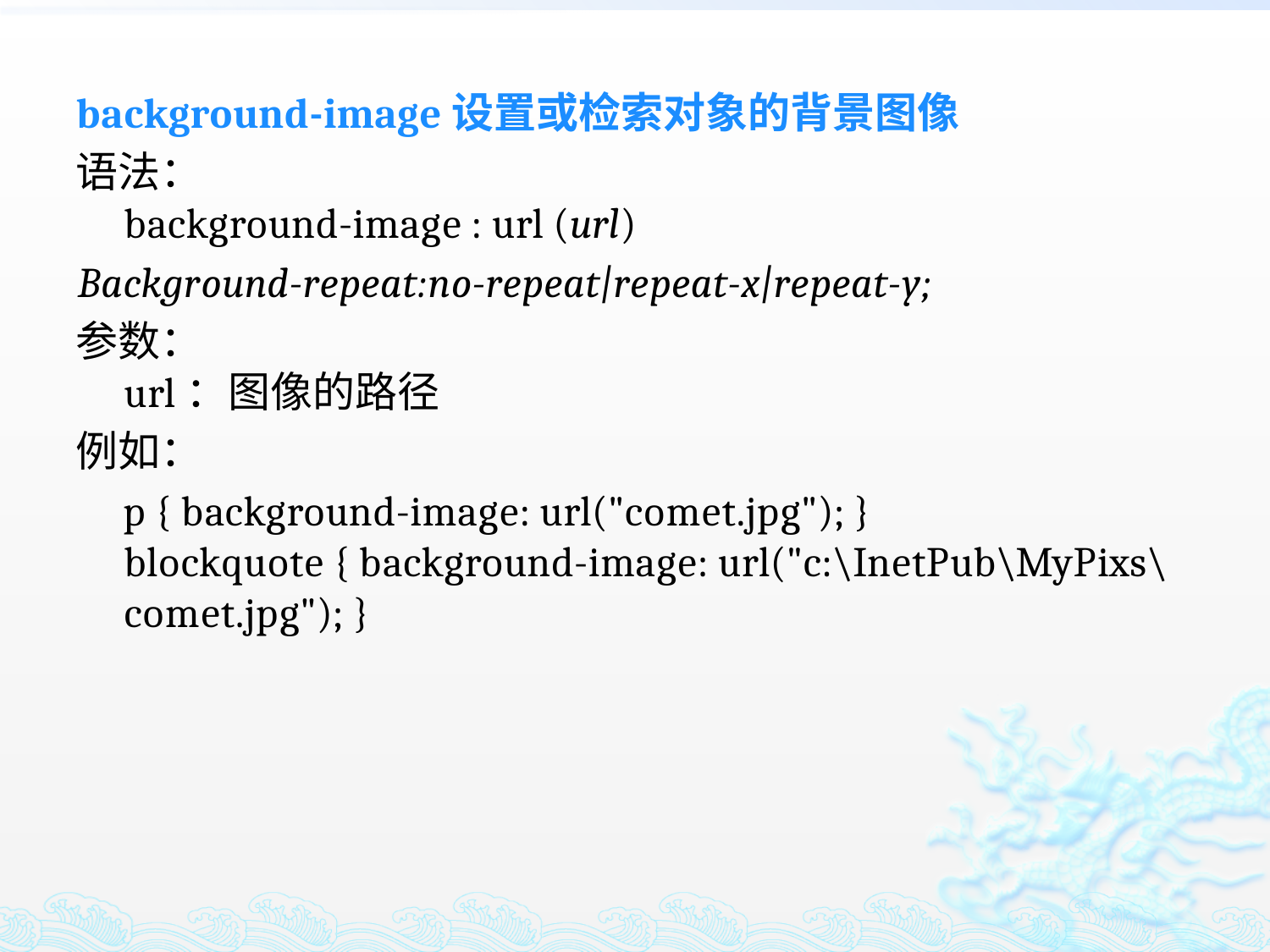

background-image设置或检索对象的背景图像
语法：
background-image : url (url)
Background-repeat:no-repeat|repeat-x|repeat-y;
参数：
url：图像的路径
例如：
     p { background-image: url("comet.jpg"); }
blockquote { background-image: url("c:\InetPub\MyPixs\comet.jpg"); }